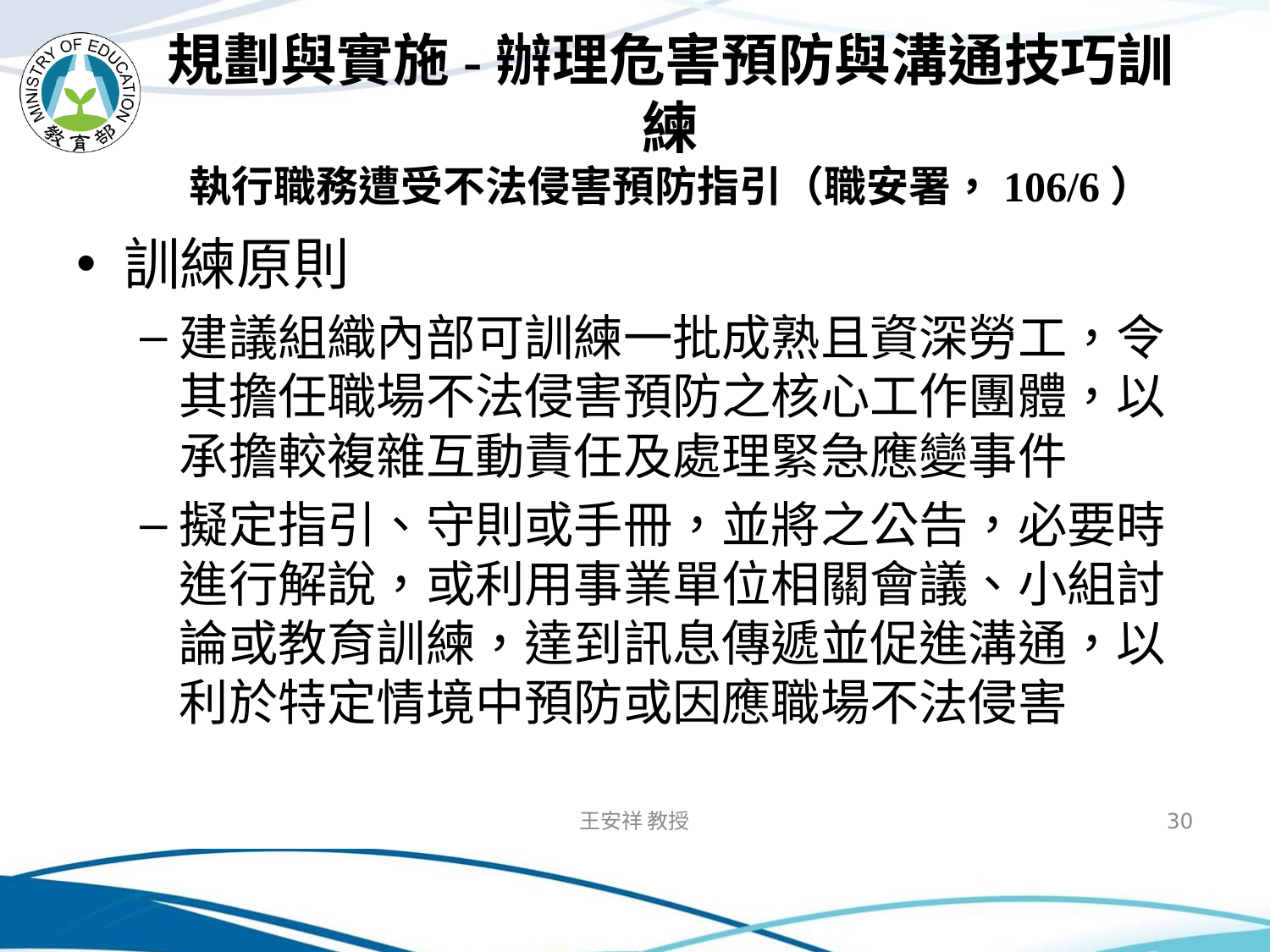

# 規劃與實施-辦理危害預防與溝通技巧訓練 執行職務遭受不法侵害預防指引（職安署，106/6）
訓練原則
建議組織內部可訓練一批成熟且資深勞工，令其擔任職場不法侵害預防之核心工作團體，以承擔較複雜互動責任及處理緊急應變事件
擬定指引、守則或手冊，並將之公告，必要時進行解說，或利用事業單位相關會議、小組討論或教育訓練，達到訊息傳遞並促進溝通，以利於特定情境中預防或因應職場不法侵害

王安祥 教授
30